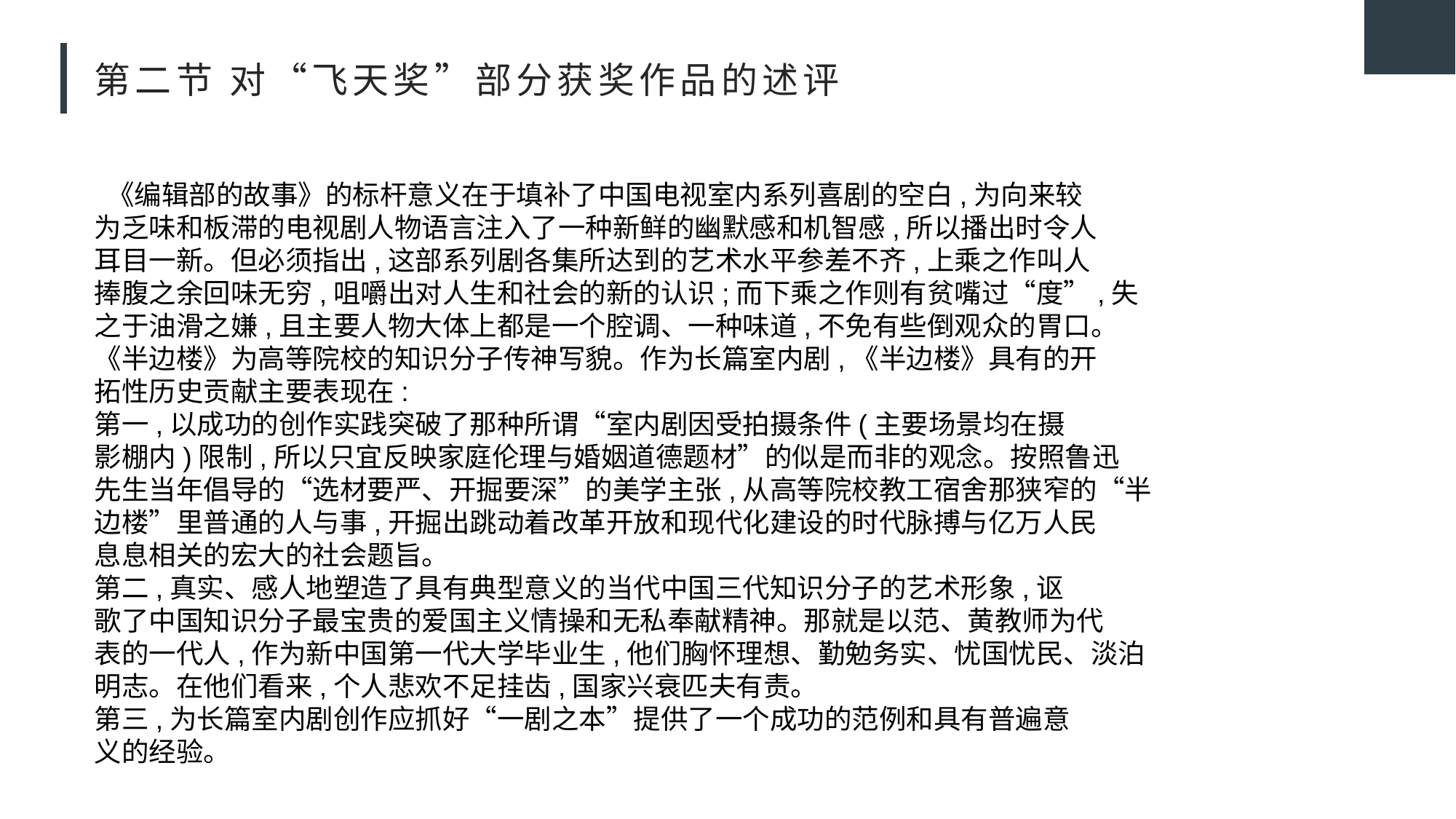

# 第二节 对“飞天奖”部分获奖作品的述评
 《编辑部的故事》的标杆意义在于填补了中国电视室内系列喜剧的空白,为向来较
为乏味和板滞的电视剧人物语言注入了一种新鲜的幽默感和机智感,所以播出时令人
耳目一新。但必须指出,这部系列剧各集所达到的艺术水平参差不齐,上乘之作叫人
捧腹之余回味无穷,咀嚼出对人生和社会的新的认识;而下乘之作则有贫嘴过“度”,失
之于油滑之嫌,且主要人物大体上都是一个腔调、一种味道,不免有些倒观众的胃口。
《半边楼》为高等院校的知识分子传神写貌。作为长篇室内剧,《半边楼》具有的开
拓性历史贡献主要表现在:
第一,以成功的创作实践突破了那种所谓“室内剧因受拍摄条件(主要场景均在摄
影棚内)限制,所以只宜反映家庭伦理与婚姻道德题材”的似是而非的观念。按照鲁迅
先生当年倡导的“选材要严、开掘要深”的美学主张,从高等院校教工宿舍那狭窄的“半
边楼”里普通的人与事,开掘出跳动着改革开放和现代化建设的时代脉搏与亿万人民
息息相关的宏大的社会题旨。
第二,真实、感人地塑造了具有典型意义的当代中国三代知识分子的艺术形象,讴
歌了中国知识分子最宝贵的爱国主义情操和无私奉献精神。那就是以范、黄教师为代
表的一代人,作为新中国第一代大学毕业生,他们胸怀理想、勤勉务实、忧国忧民、淡泊
明志。在他们看来,个人悲欢不足挂齿,国家兴衰匹夫有责。
第三,为长篇室内剧创作应抓好“一剧之本”提供了一个成功的范例和具有普遍意
义的经验。